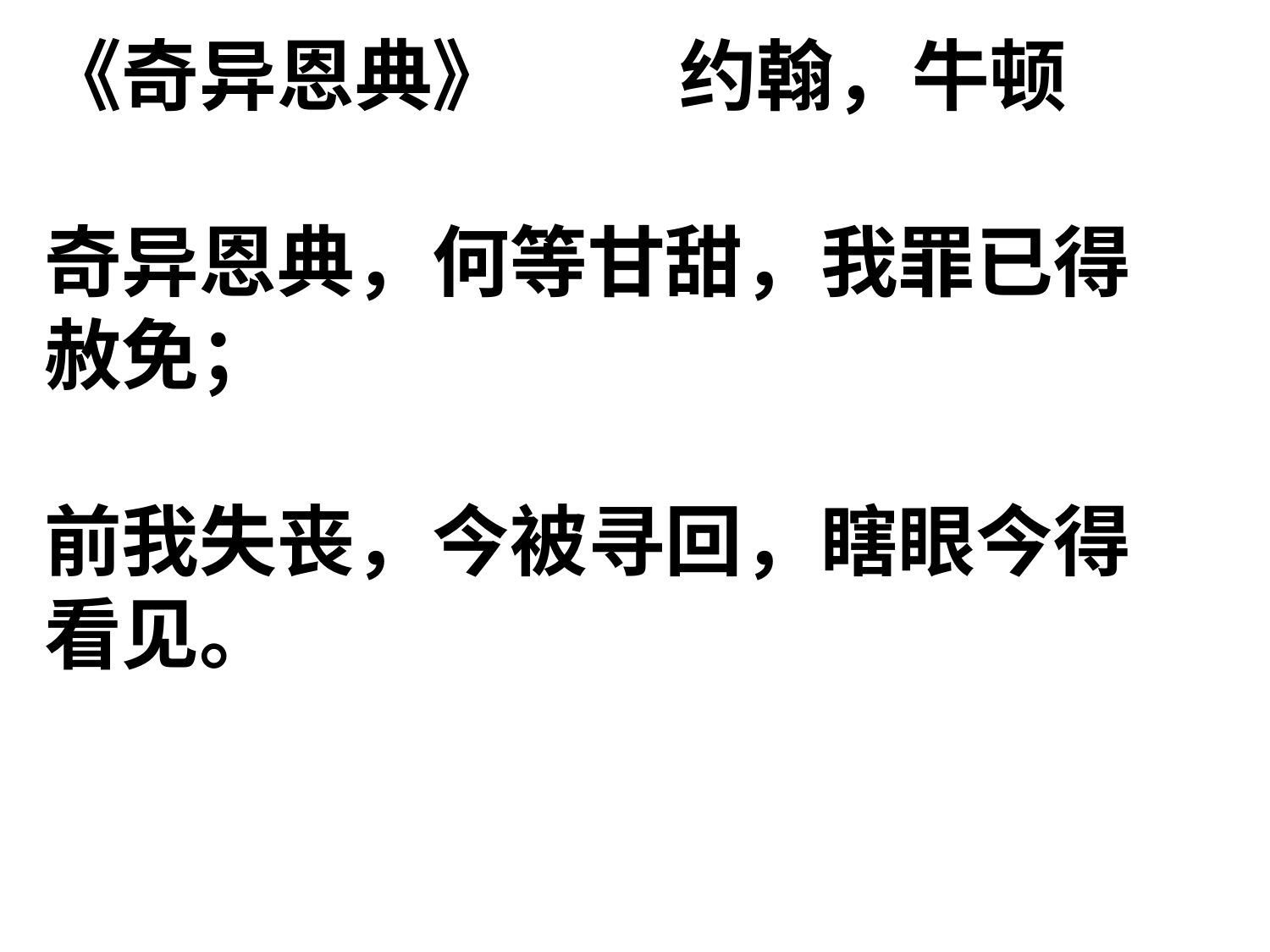

《奇异恩典》		约翰，牛顿

奇异恩典，何等甘甜，我罪已得赦免；

前我失丧，今被寻回，瞎眼今得看见。